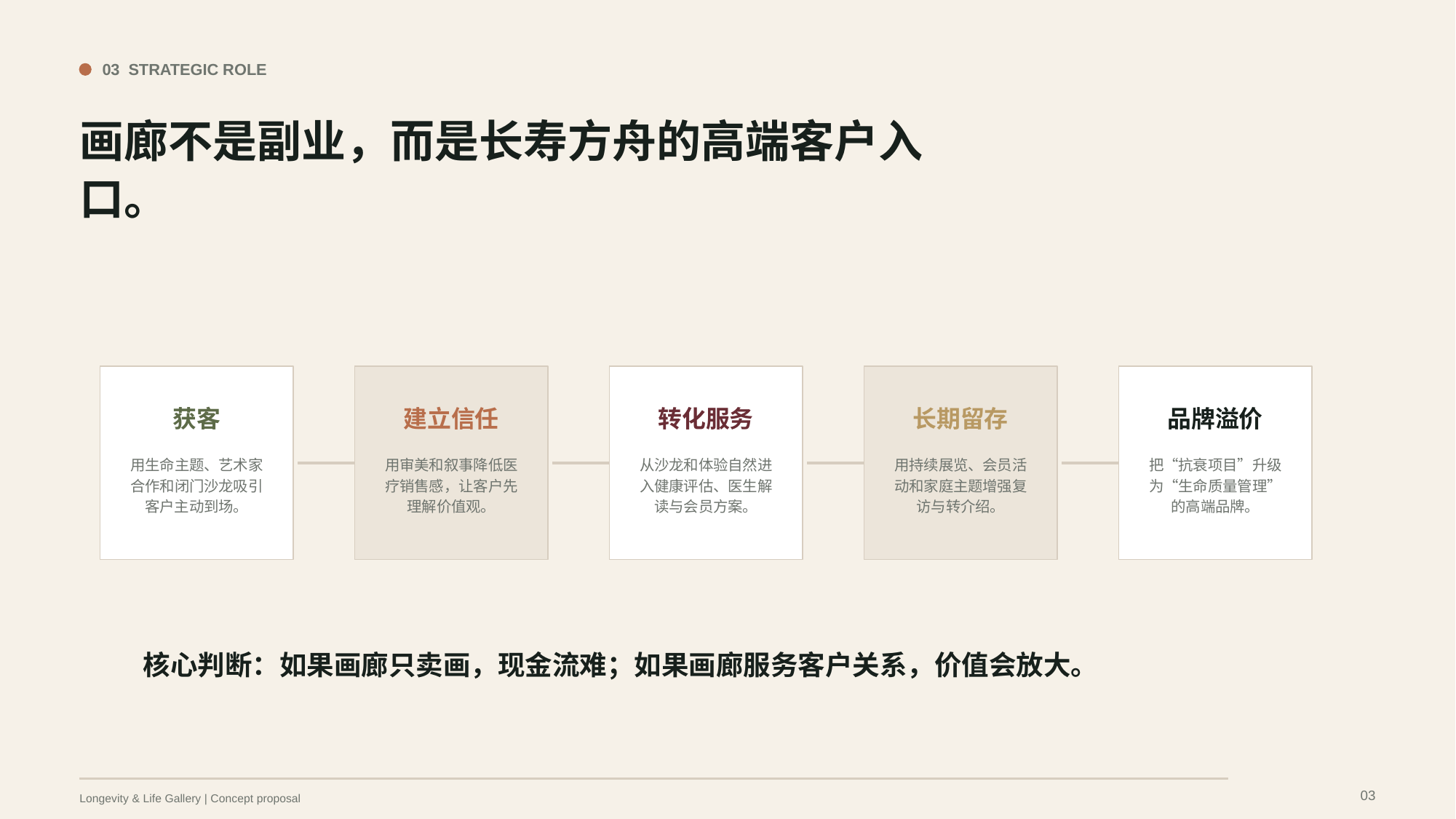

03  STRATEGIC ROLE

画廊不是副业，而是长寿方舟的高端客户入口。

获客
建立信任
转化服务
长期留存
品牌溢价
用生命主题、艺术家合作和闭门沙龙吸引客户主动到场。
用审美和叙事降低医疗销售感，让客户先理解价值观。
从沙龙和体验自然进入健康评估、医生解读与会员方案。
用持续展览、会员活动和家庭主题增强复访与转介绍。
把“抗衰项目”升级为“生命质量管理”的高端品牌。

核心判断：如果画廊只卖画，现金流难；如果画廊服务客户关系，价值会放大。

03
Longevity & Life Gallery | Concept proposal